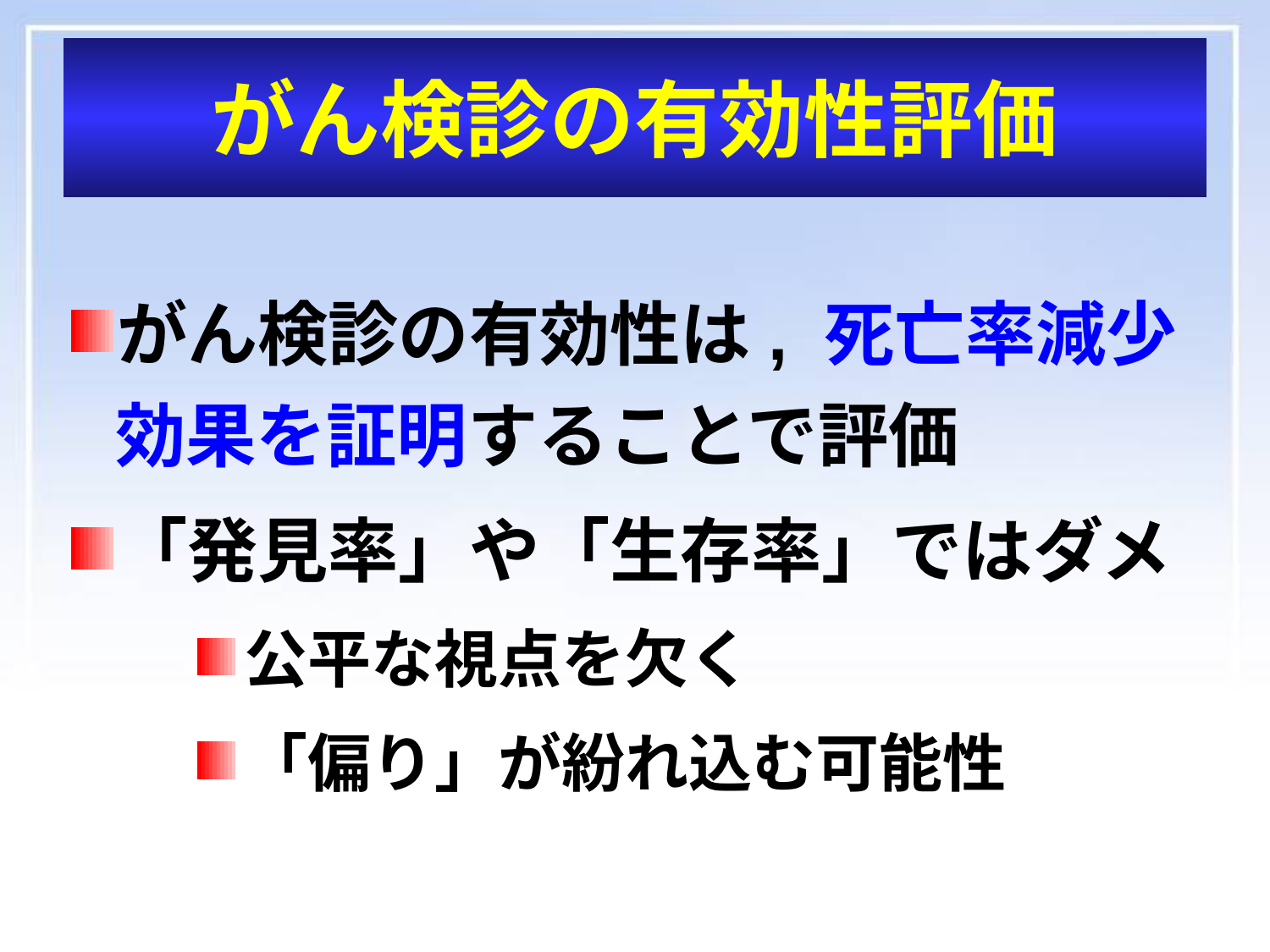

# がん検診の有効性評価
がん検診の有効性は, 死亡率減少効果を証明することで評価
「発見率」や「生存率」ではダメ
公平な視点を欠く
「偏り」が紛れ込む可能性